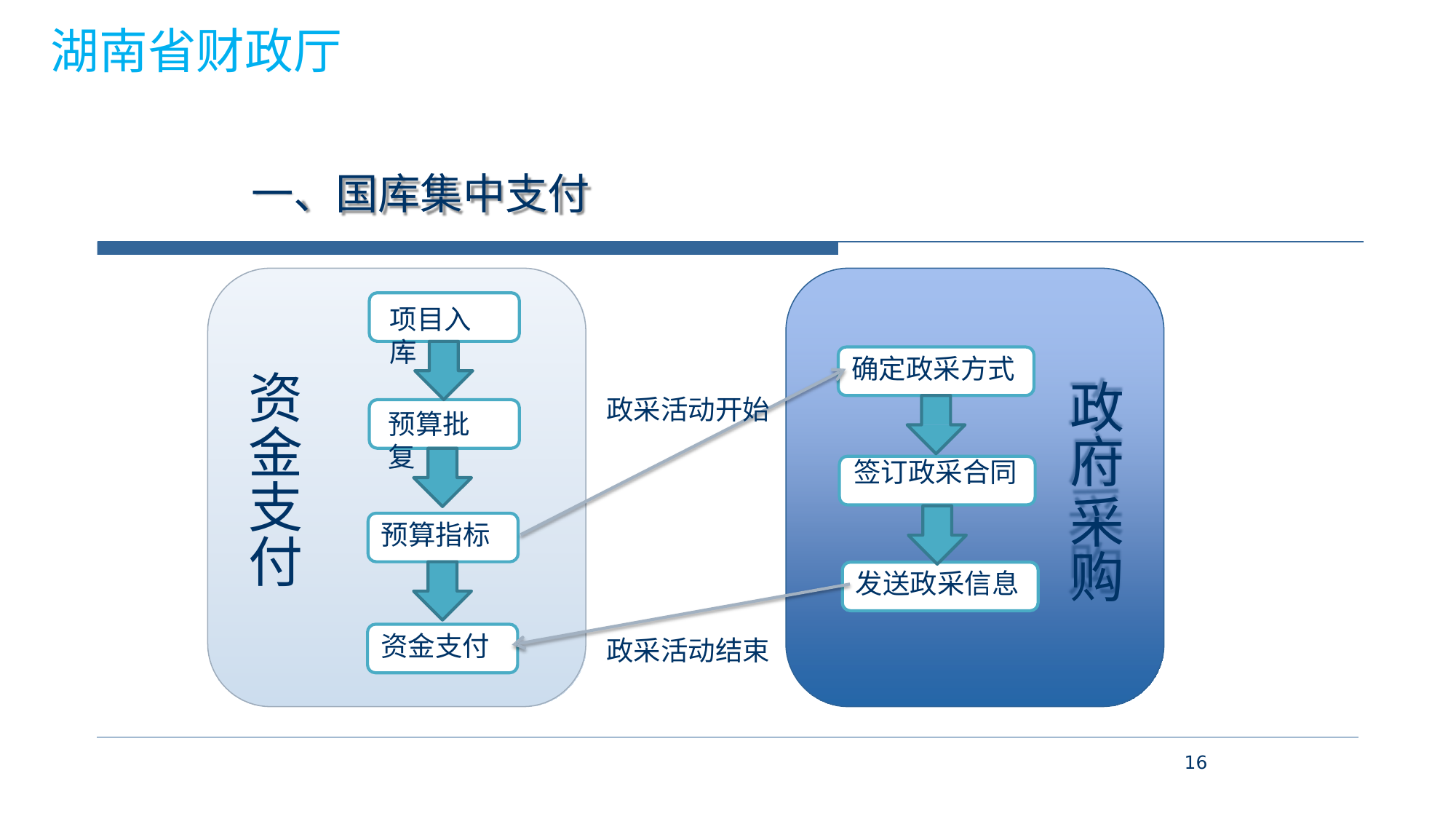

湖南省财政厅

# 一、国库集中支付

项目入 库

确定政采方式

资 金 支 付

政
签订政采合同	府
采 购
政采活动开始

预算批 复

预算指标

发送政采信息

资金支付
政采活动结束

16